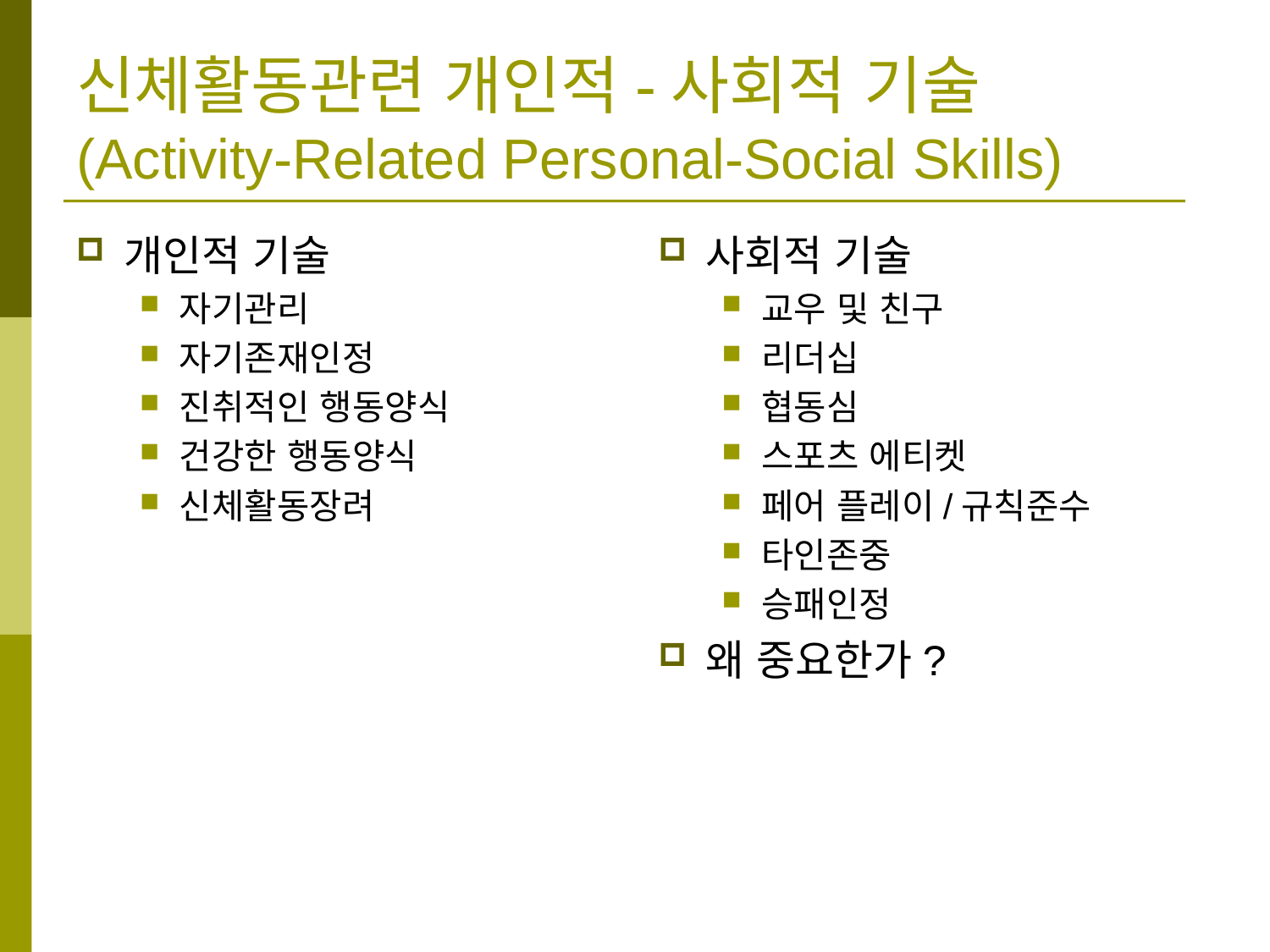

신체활동관련 개인적-사회적 기술
(Activity-Related Personal-Social Skills)
개인적 기술
자기관리
자기존재인정
진취적인 행동양식
건강한 행동양식
신체활동장려
사회적 기술
교우 및 친구
리더십
협동심
스포츠 에티켓
페어 플레이/규칙준수
타인존중
승패인정
왜 중요한가?